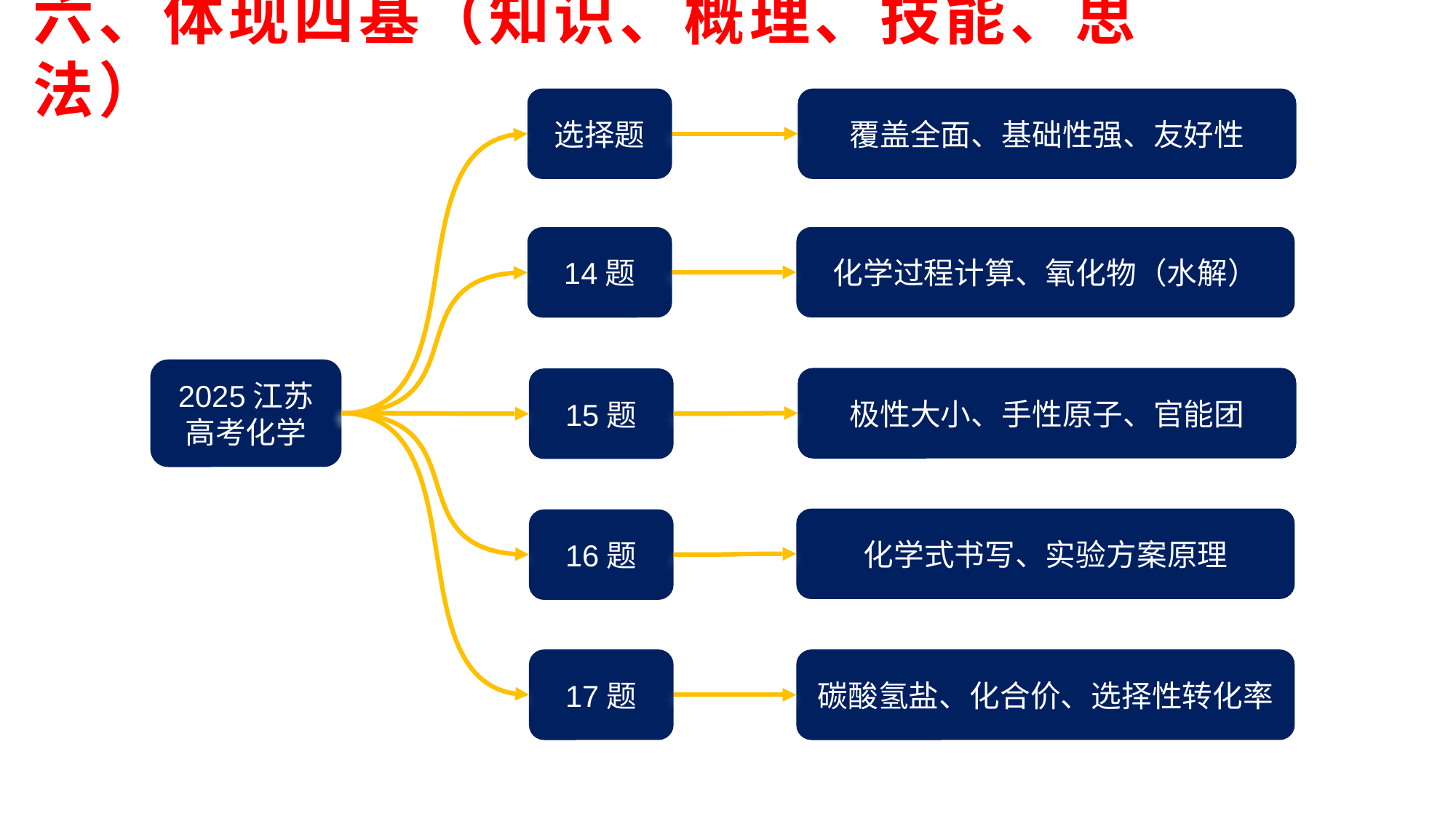

六、体现四基（知识、概理、技能、思法）
覆盖全面、基础性强、友好性
选择题
化学过程计算、氧化物（水解）
14题
2025江苏
高考化学
极性大小、手性原子、官能团
15题
化学式书写、实验方案原理
16题
17题
碳酸氢盐、化合价、选择性转化率